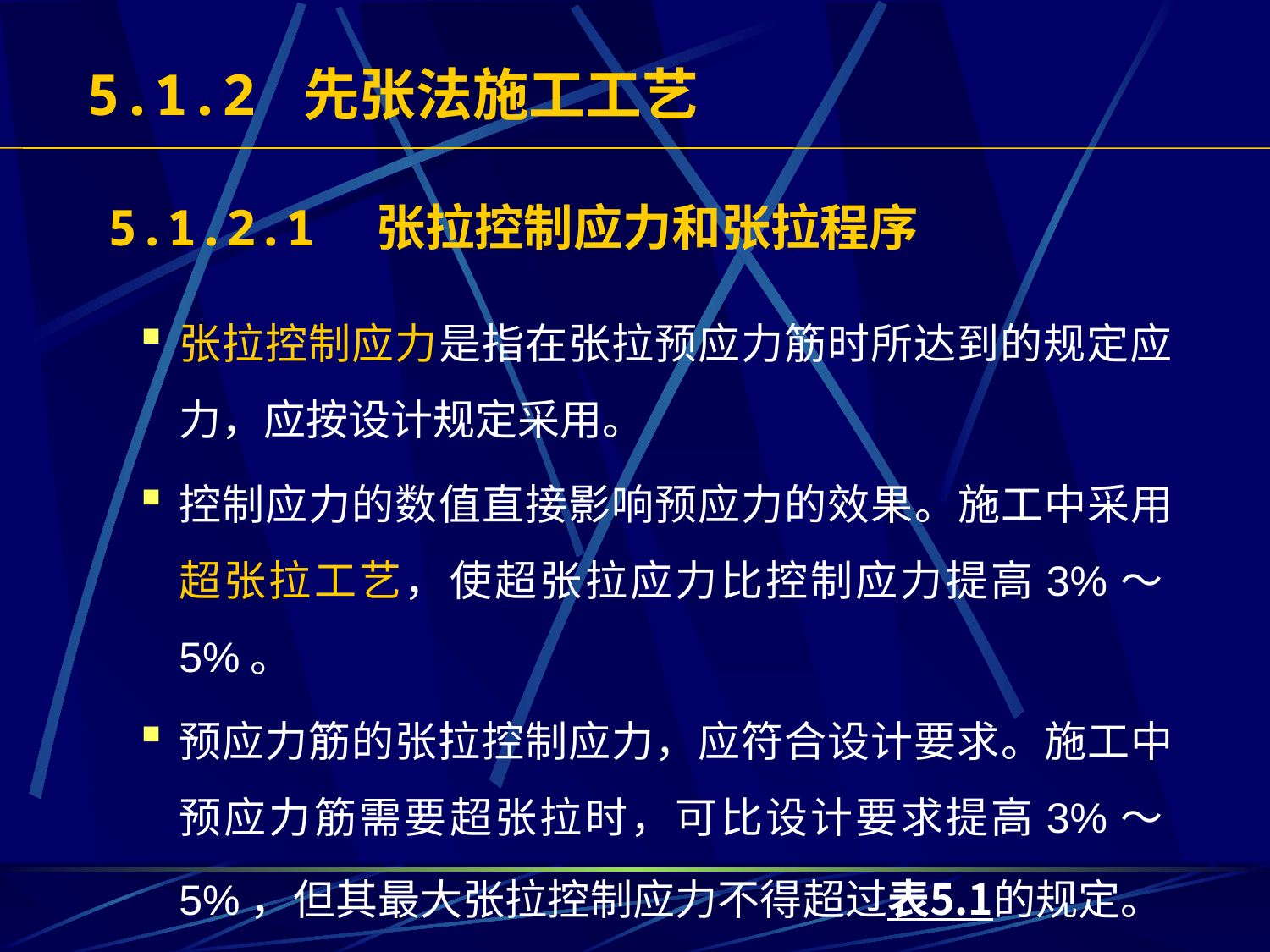

5.1.2 先张法施工工艺

5.1.2.1　张拉控制应力和张拉程序
张拉控制应力是指在张拉预应力筋时所达到的规定应力，应按设计规定采用。
控制应力的数值直接影响预应力的效果。施工中采用超张拉工艺，使超张拉应力比控制应力提高3%～5%。
预应力筋的张拉控制应力，应符合设计要求。施工中预应力筋需要超张拉时，可比设计要求提高3%～5%，但其最大张拉控制应力不得超过表5.1的规定。